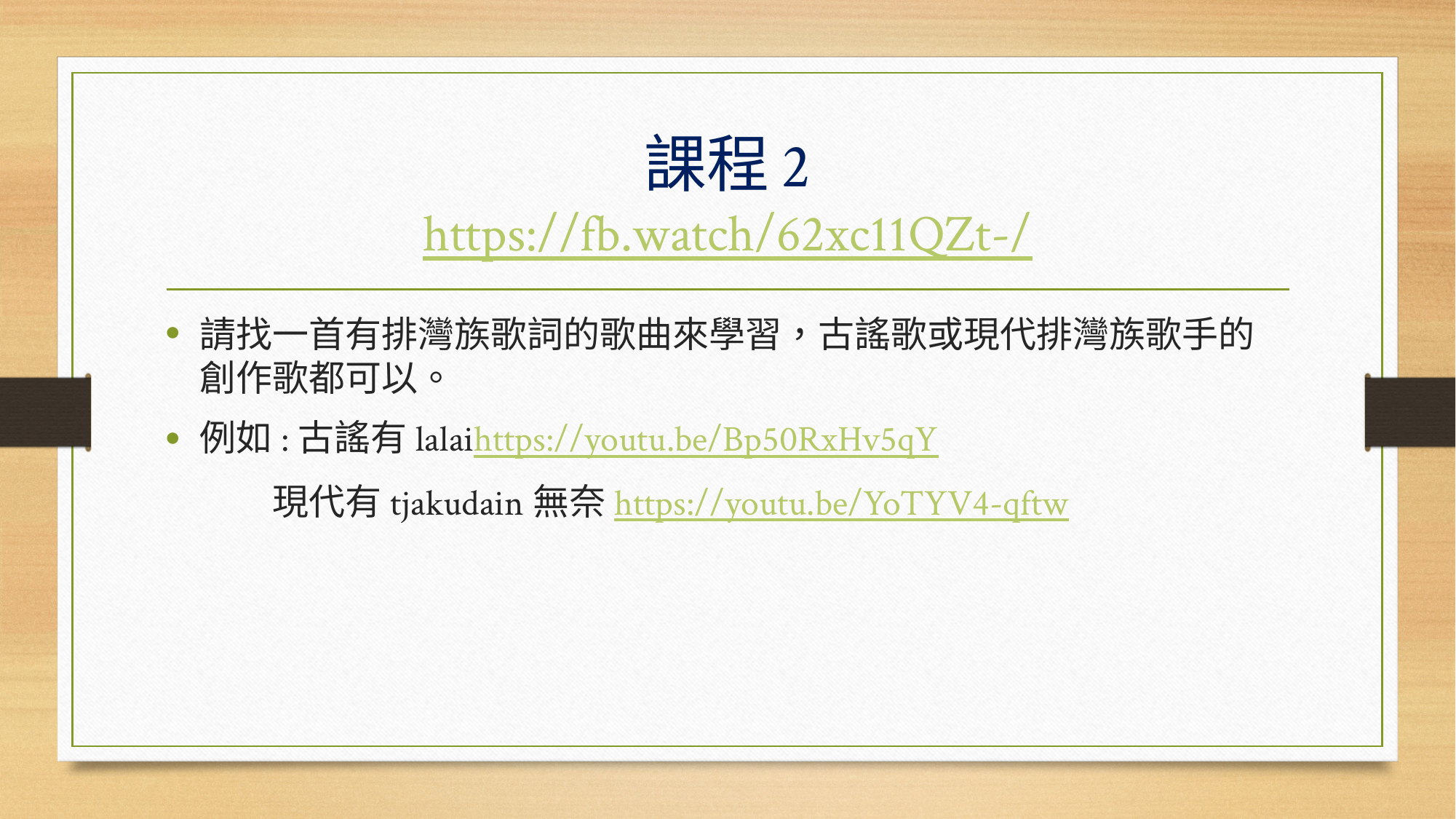

# 課程2 https://fb.watch/62xc11QZt-/
請找一首有排灣族歌詞的歌曲來學習，古謠歌或現代排灣族歌手的創作歌都可以。
例如:古謠有lalaihttps://youtu.be/Bp50RxHv5qY
            現代有tjakudain無奈https://youtu.be/YoTYV4-qftw